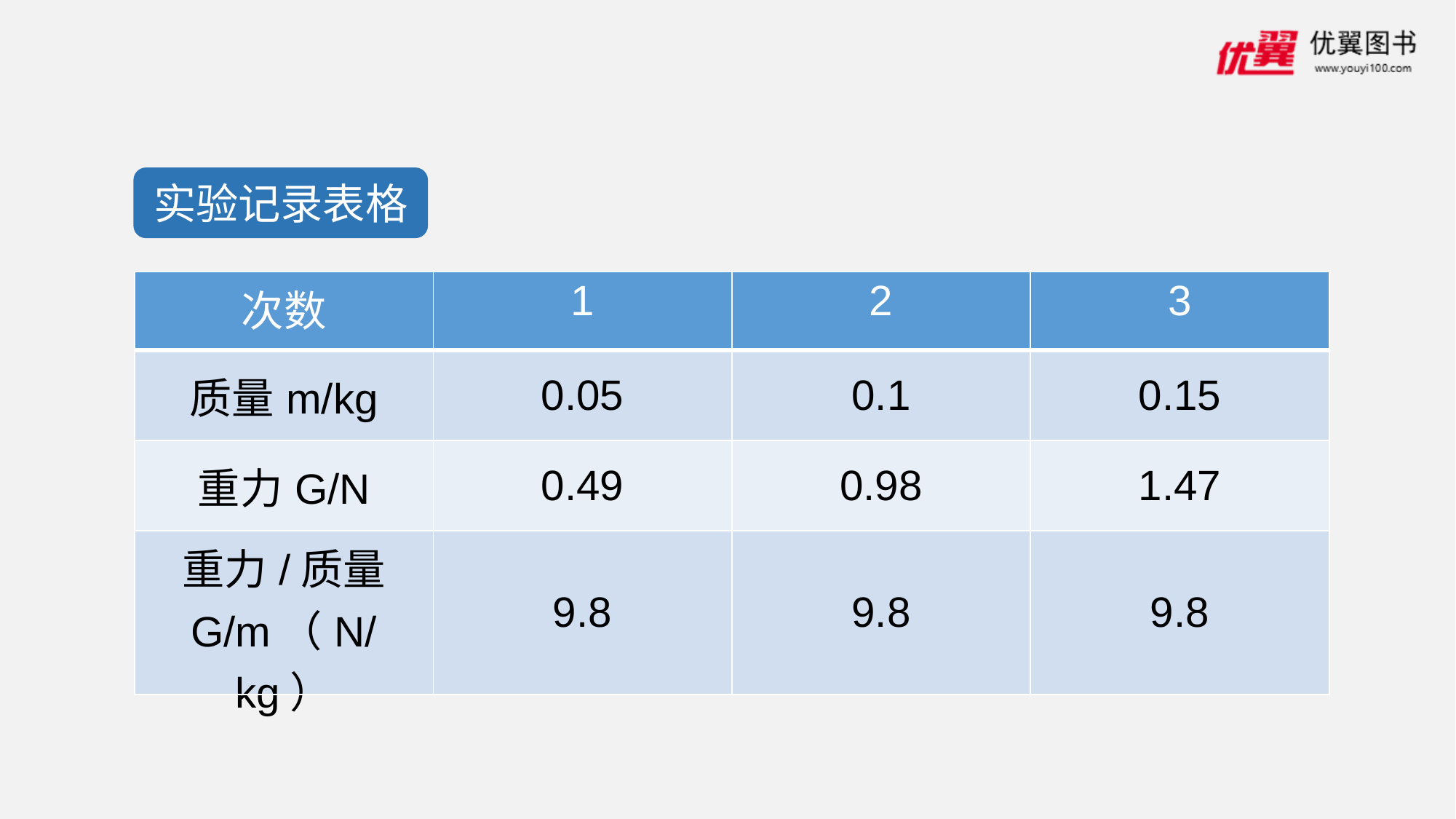

实验记录表格
| 次数 | 1 | 2 | 3 |
| --- | --- | --- | --- |
| 质量m/kg | 0.05 | 0.1 | 0.15 |
| 重力G/N | 0.49 | 0.98 | 1.47 |
| 重力/质量 G/m（N/kg） | 9.8 | 9.8 | 9.8 |